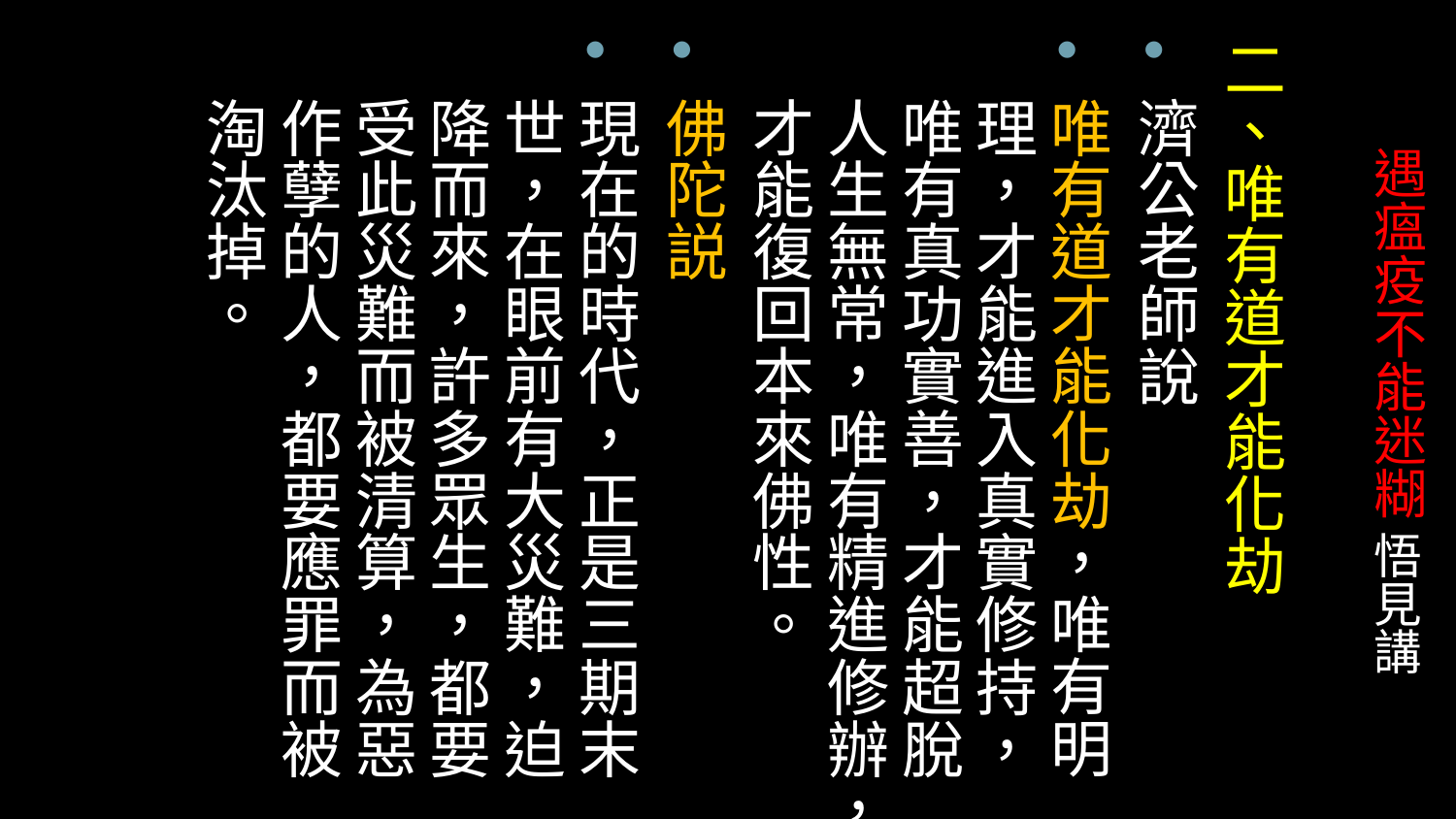

二、唯有道才能化劫
濟公老師說
唯有道才能化劫，唯有明理，才能進入真實修持，唯有真功實善，才能超脫人生無常，唯有精進修辦，才能復回本來佛性。
佛陀説
現在的時代，正是三期末世，在眼前有大災難，迫降而來，許多眾生，都要受此災難而被清算，為惡作孽的人，都要應罪而被淘汰掉。

# 遇瘟疫不能迷糊 悟見講